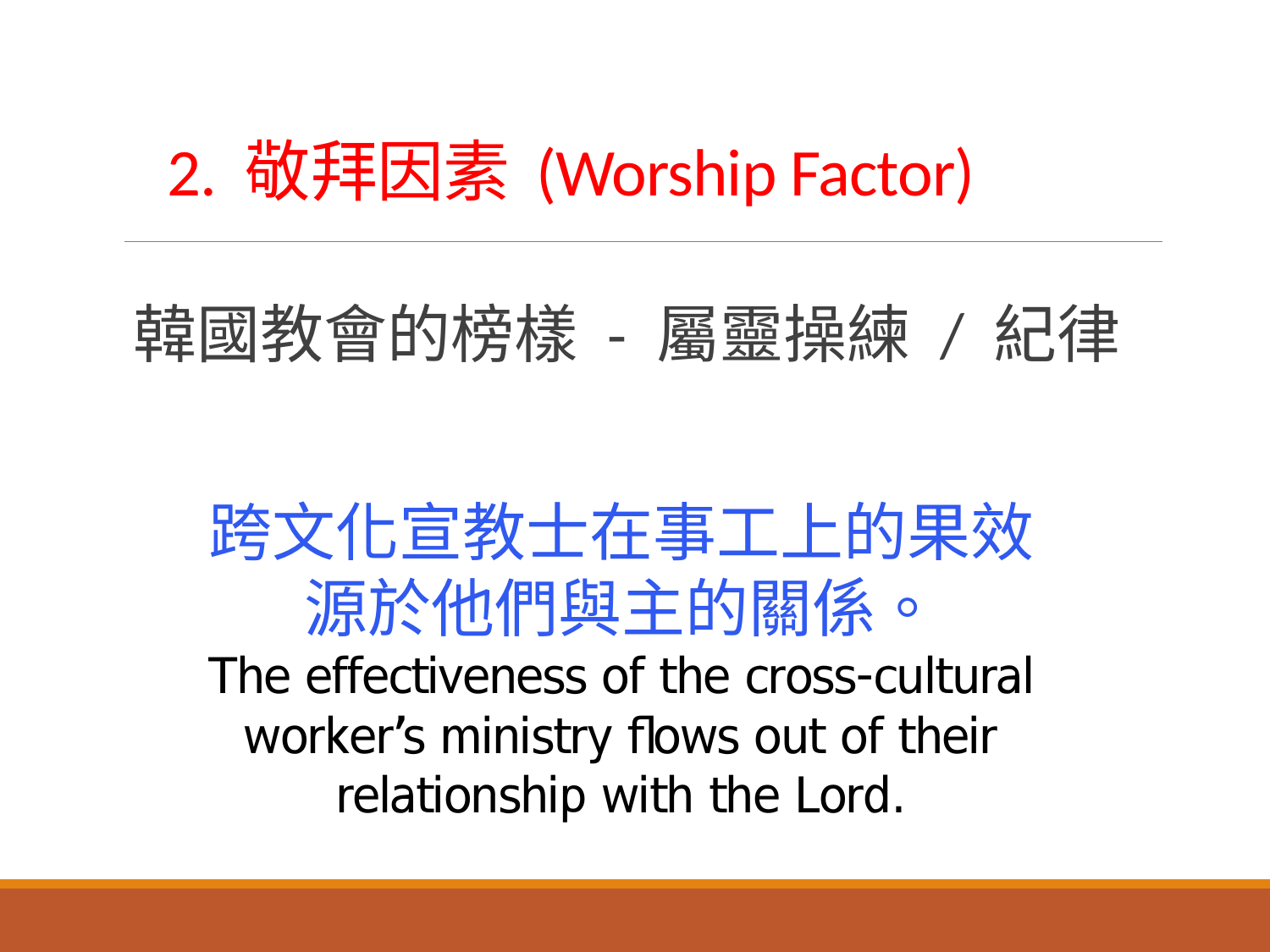

2. 敬拜因素 (Worship Factor)
韓國教會的榜樣 - 屬靈操練 / 紀律
跨文化宣教士在事工上的果效
源於他們與主的關係。
The effectiveness of the cross-cultural worker’s ministry flows out of their relationship with the Lord.